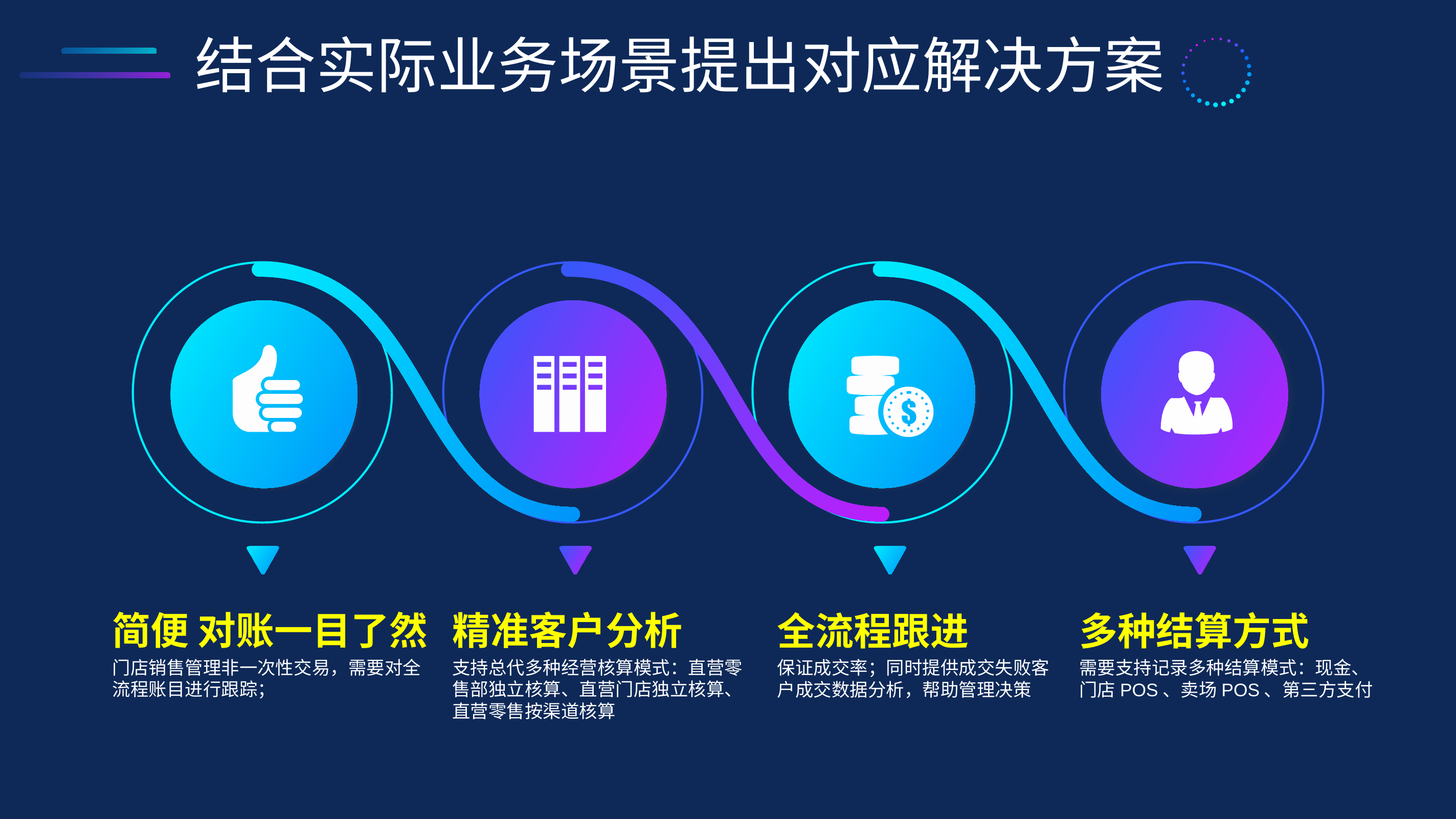

结合实际业务场景提出对应解决方案

简便 对账一目了然
门店销售管理非一次性交易，需要对全流程账目进行跟踪；
精准客户分析
支持总代多种经营核算模式：直营零售部独立核算、直营门店独立核算、直营零售按渠道核算
全流程跟进
保证成交率；同时提供成交失败客户成交数据分析，帮助管理决策
多种结算方式
需要支持记录多种结算模式：现金、门店POS、卖场POS、第三方支付